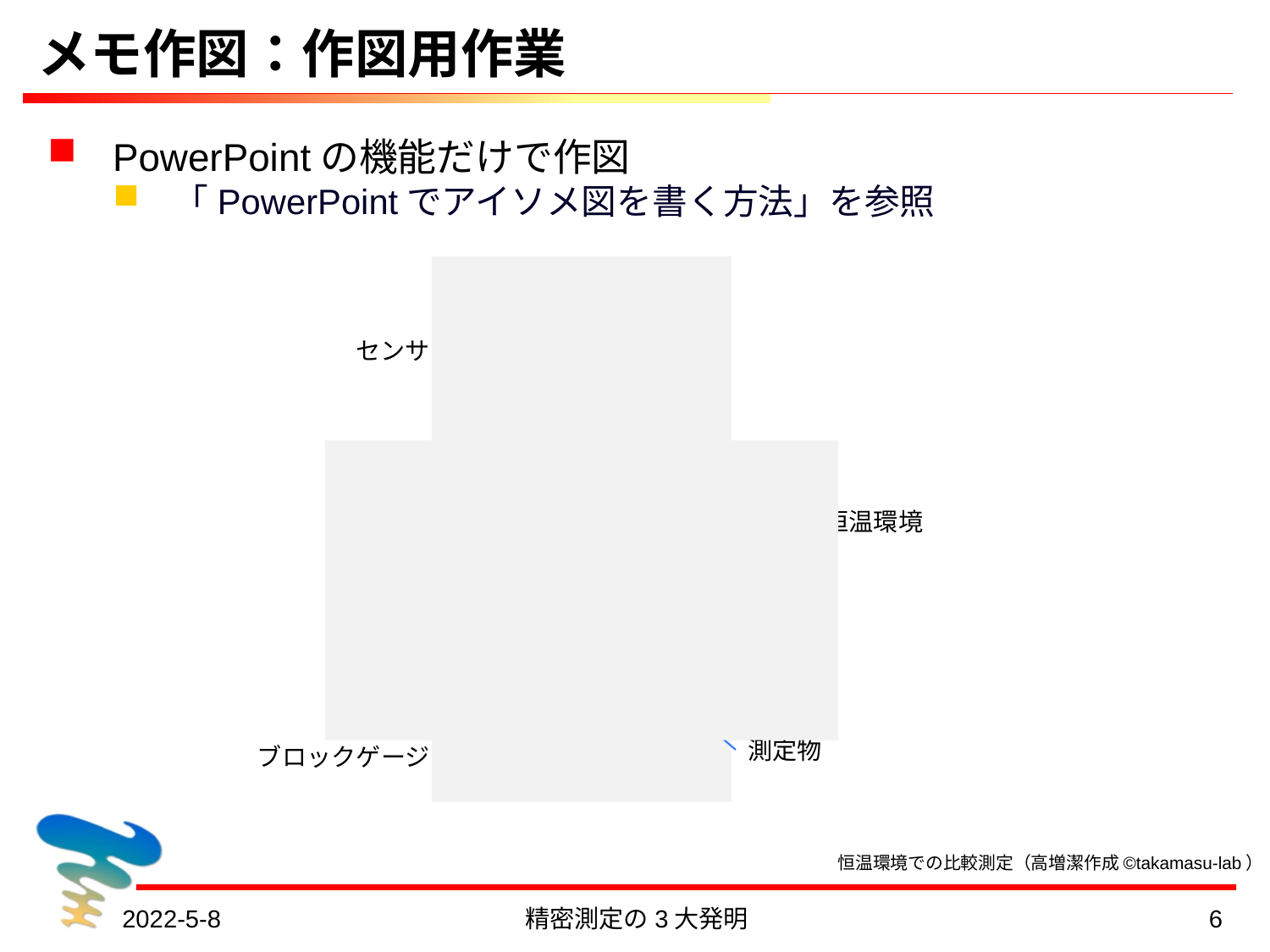

# メモ作図：作図用作業
PowerPointの機能だけで作図
「PowerPointでアイソメ図を書く方法」を参照

センサ

恒温環境

測定物
ブロックゲージ
恒温環境での比較測定（高増潔作成©takamasu-lab）
2022-5-8
精密測定の3大発明
6